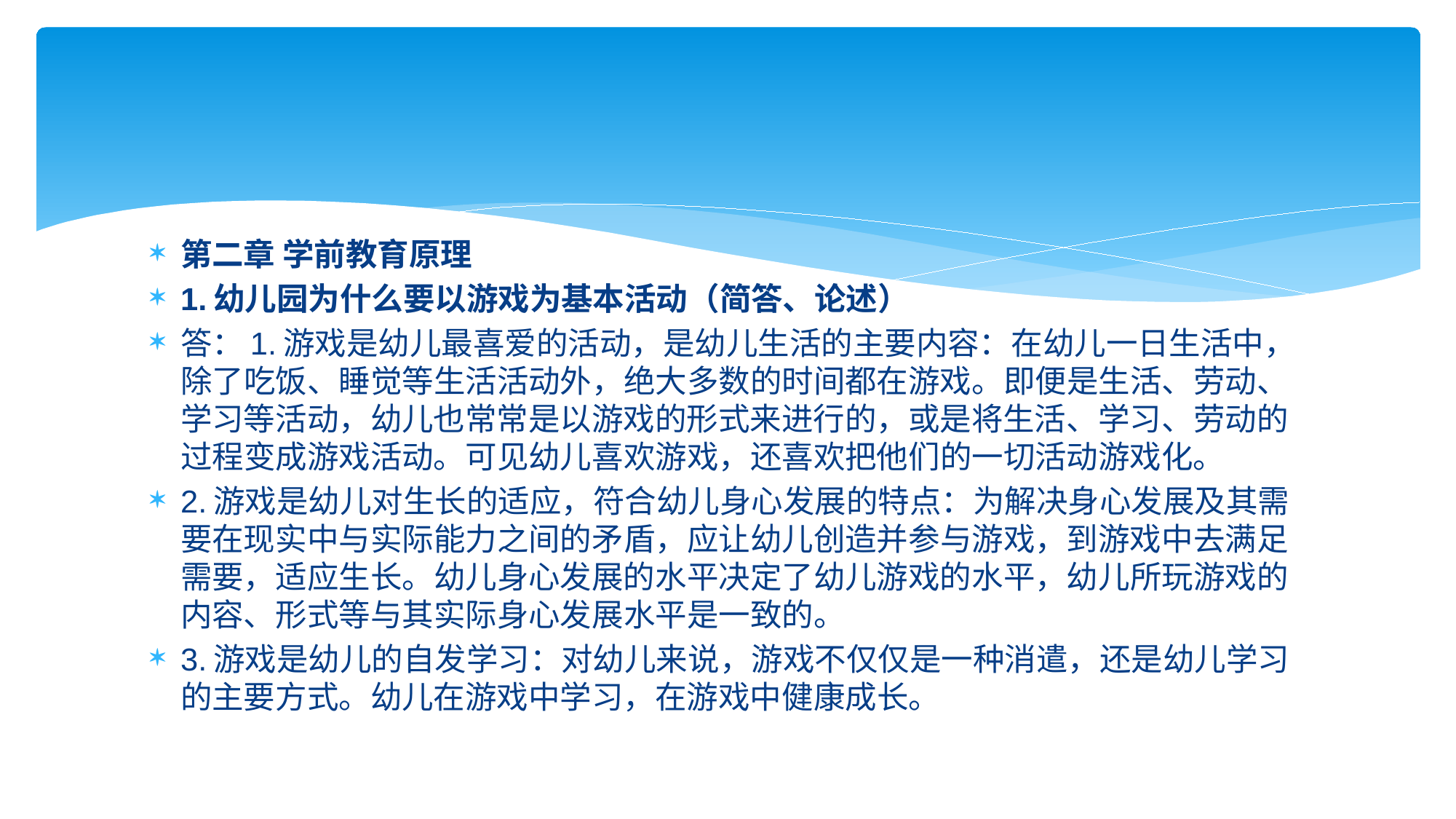

#
第二章 学前教育原理
1.幼儿园为什么要以游戏为基本活动（简答、论述）
答：1.游戏是幼儿最喜爱的活动，是幼儿生活的主要内容：在幼儿一日生活中，除了吃饭、睡觉等生活活动外，绝大多数的时间都在游戏。即便是生活、劳动、学习等活动，幼儿也常常是以游戏的形式来进行的，或是将生活、学习、劳动的过程变成游戏活动。可见幼儿喜欢游戏，还喜欢把他们的一切活动游戏化。
2.游戏是幼儿对生长的适应，符合幼儿身心发展的特点：为解决身心发展及其需要在现实中与实际能力之间的矛盾，应让幼儿创造并参与游戏，到游戏中去满足需要，适应生长。幼儿身心发展的水平决定了幼儿游戏的水平，幼儿所玩游戏的内容、形式等与其实际身心发展水平是一致的。
3.游戏是幼儿的自发学习：对幼儿来说，游戏不仅仅是一种消遣，还是幼儿学习的主要方式。幼儿在游戏中学习，在游戏中健康成长。